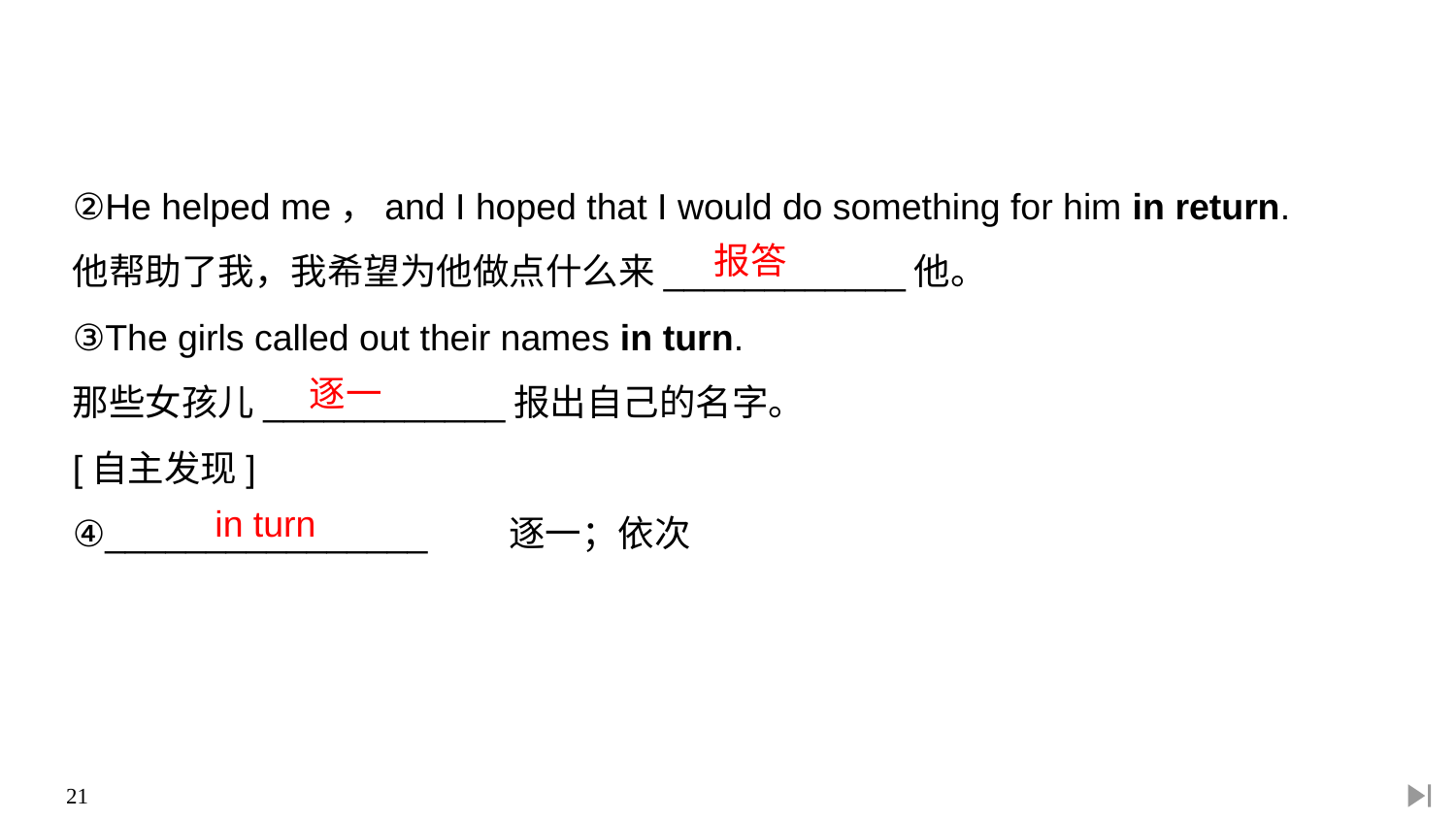

②He helped me，and I hoped that I would do something for him in return.
他帮助了我，我希望为他做点什么来____________他。
③The girls called out their names in turn.
那些女孩儿____________报出自己的名字。
[自主发现]
④________________　　逐一；依次
报答
逐一
in turn